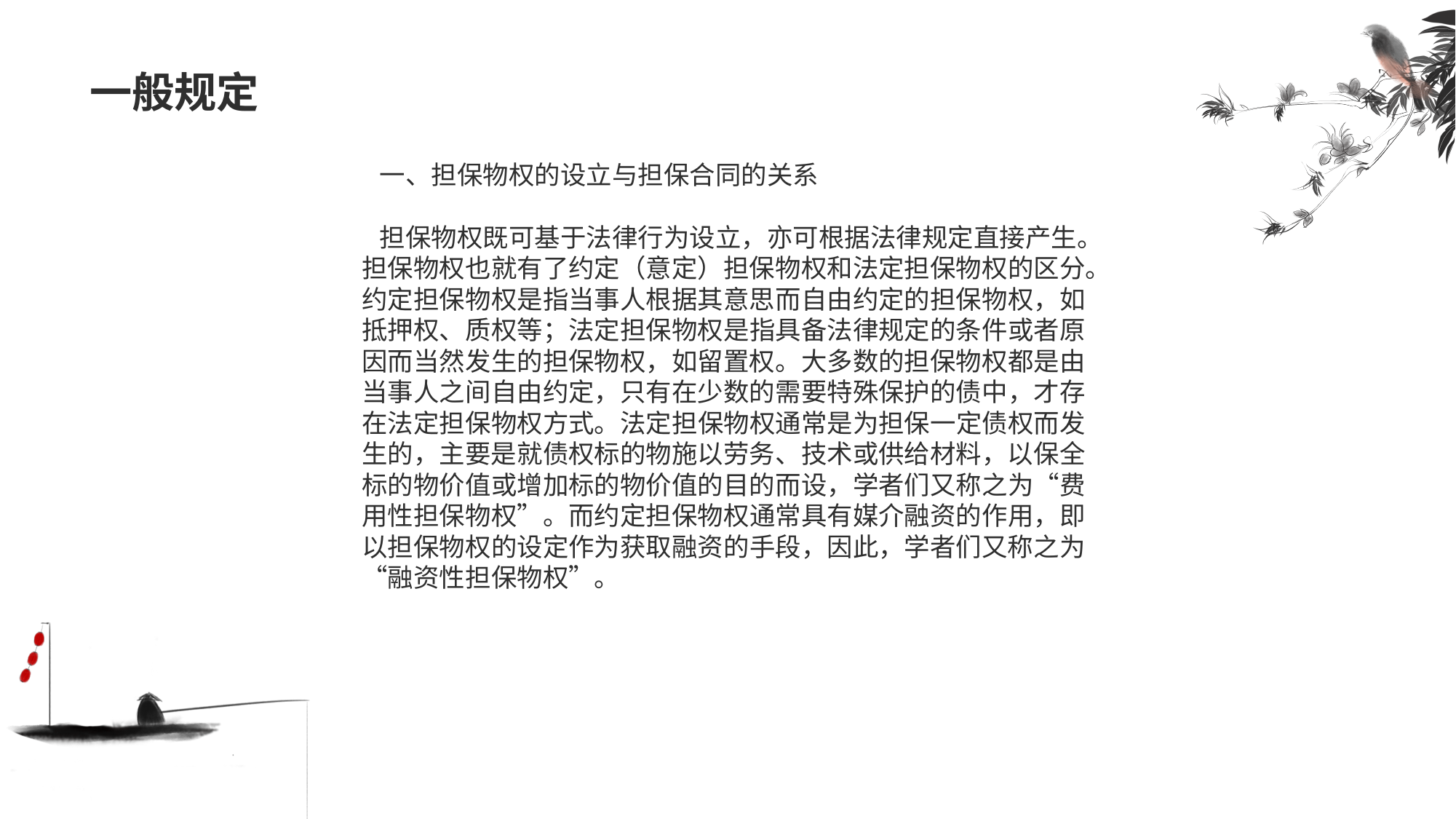

# 一般规定

  一、担保物权的设立与担保合同的关系

  担保物权既可基于法律行为设立，亦可根据法律规定直接产生。担保物权也就有了约定（意定）担保物权和法定担保物权的区分。约定担保物权是指当事人根据其意思而自由约定的担保物权，如抵押权、质权等；法定担保物权是指具备法律规定的条件或者原因而当然发生的担保物权，如留置权。大多数的担保物权都是由当事人之间自由约定，只有在少数的需要特殊保护的债中，才存在法定担保物权方式。法定担保物权通常是为担保一定债权而发生的，主要是就债权标的物施以劳务、技术或供给材料，以保全标的物价值或增加标的物价值的目的而设，学者们又称之为“费用性担保物权”。而约定担保物权通常具有媒介融资的作用，即以担保物权的设定作为获取融资的手段，因此，学者们又称之为“融资性担保物权”。
43